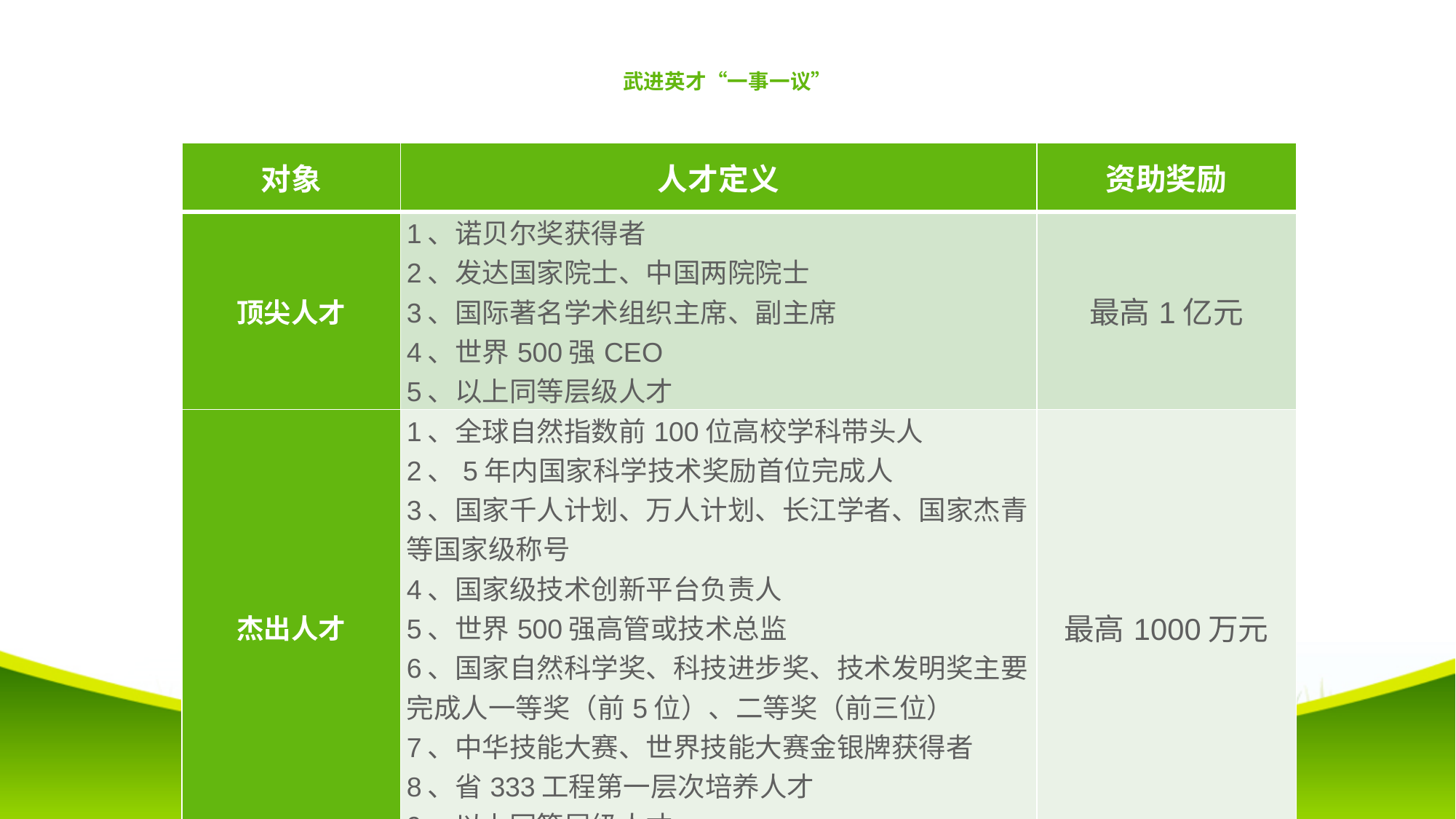

# 武进英才“一事一议”
| 对象 | 人才定义 | 资助奖励 |
| --- | --- | --- |
| 顶尖人才 | 1、诺贝尔奖获得者 2、发达国家院士、中国两院院士 3、国际著名学术组织主席、副主席 4、世界500强CEO 5、以上同等层级人才 | 最高1亿元 |
| 杰出人才 | 1、全球自然指数前100位高校学科带头人 2、5年内国家科学技术奖励首位完成人 3、国家千人计划、万人计划、长江学者、国家杰青等国家级称号 4、国家级技术创新平台负责人 5、世界500强高管或技术总监 6、国家自然科学奖、科技进步奖、技术发明奖主要完成人一等奖（前5位）、二等奖（前三位） 7、中华技能大赛、世界技能大赛金银牌获得者 8、省333工程第一层次培养人才 9、以上同等层级人才 | 最高1000万元 |